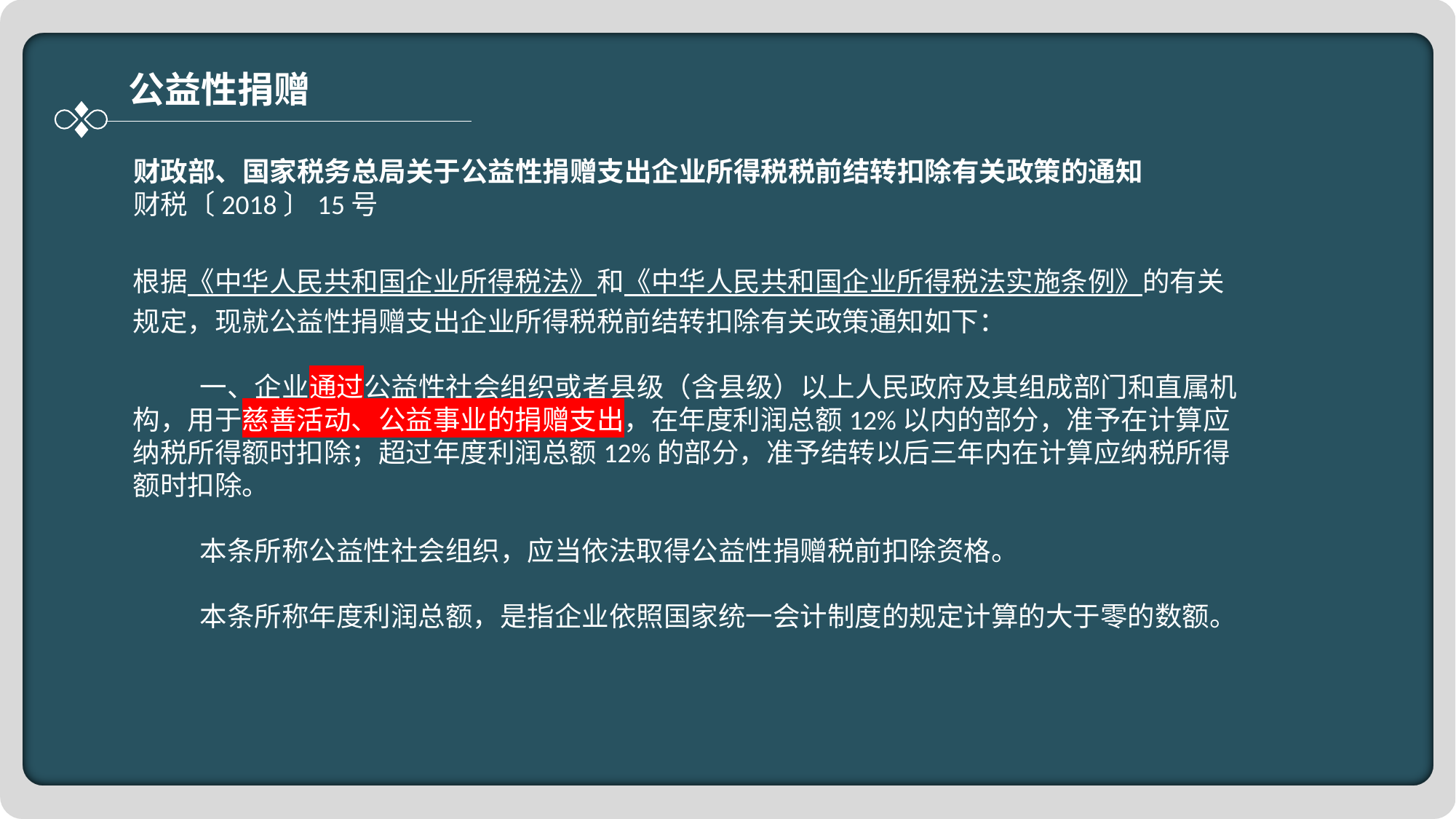

公益性捐赠

财政部、国家税务总局关于公益性捐赠支出企业所得税税前结转扣除有关政策的通知
财税〔2018〕15号
根据《中华人民共和国企业所得税法》和《中华人民共和国企业所得税法实施条例》的有关规定，现就公益性捐赠支出企业所得税税前结转扣除有关政策通知如下：
  
  　　一、企业通过公益性社会组织或者县级（含县级）以上人民政府及其组成部门和直属机构，用于慈善活动、公益事业的捐赠支出，在年度利润总额12%以内的部分，准予在计算应纳税所得额时扣除；超过年度利润总额12%的部分，准予结转以后三年内在计算应纳税所得额时扣除。
  
  　　本条所称公益性社会组织，应当依法取得公益性捐赠税前扣除资格。
  
  　　本条所称年度利润总额，是指企业依照国家统一会计制度的规定计算的大于零的数额。